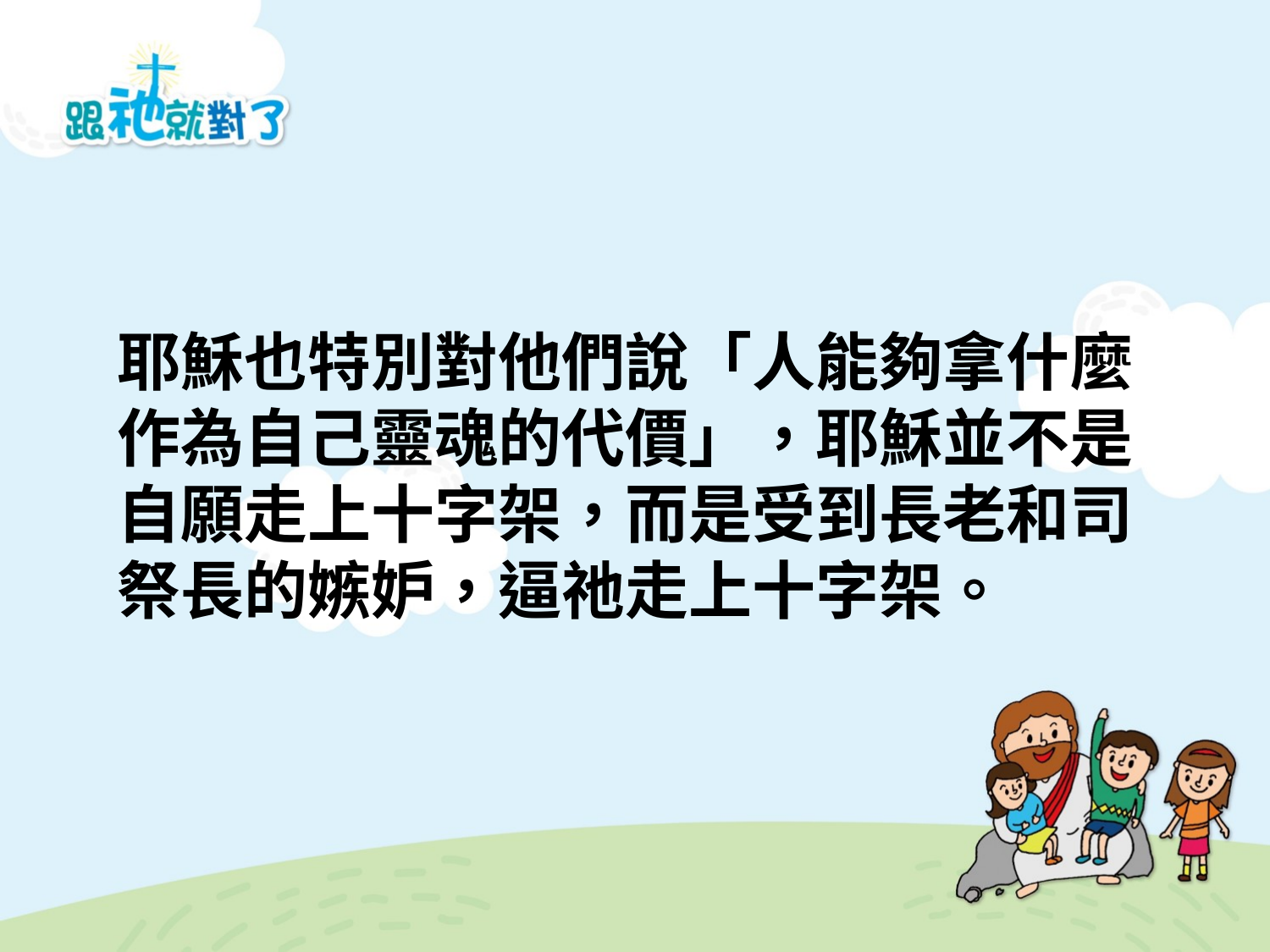

耶穌也特別對他們說「人能夠拿什麼作為自己靈魂的代價」，耶穌並不是自願走上十字架，而是受到長老和司祭長的嫉妒，逼祂走上十字架。